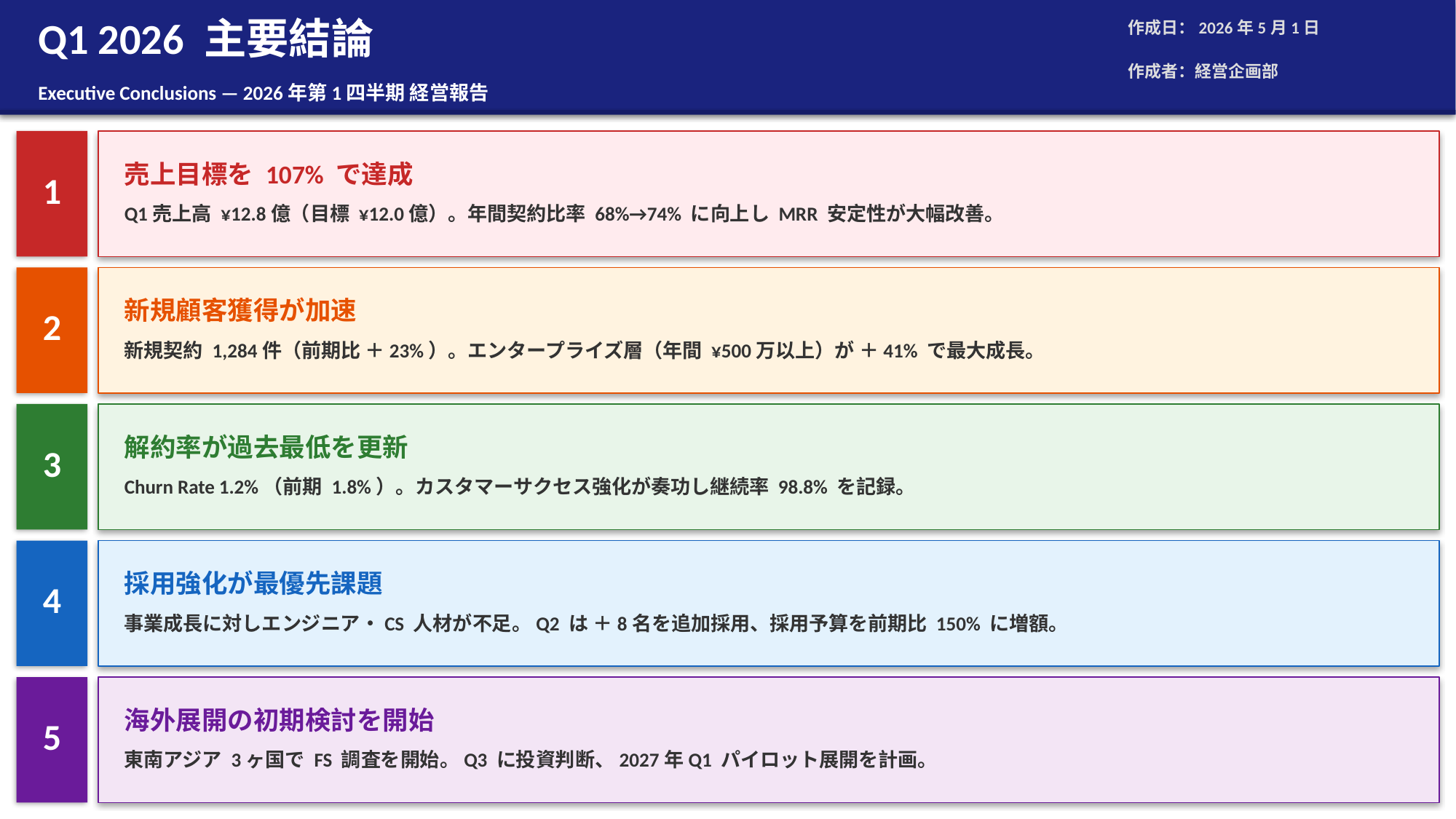

Q1 2026 主要結論
作成日：2026年5月1日
作成者：経営企画部
Executive Conclusions — 2026年第1四半期 経営報告

売上目標を 107% で達成
1
Q1売上高 ¥12.8億（目標 ¥12.0億）。年間契約比率 68%→74% に向上し MRR 安定性が大幅改善。

新規顧客獲得が加速
2
新規契約 1,284件（前期比 ＋23%）。エンタープライズ層（年間 ¥500万以上）が ＋41% で最大成長。

解約率が過去最低を更新
3
Churn Rate 1.2%（前期 1.8%）。カスタマーサクセス強化が奏功し継続率 98.8% を記録。

採用強化が最優先課題
4
事業成長に対しエンジニア・CS 人材が不足。Q2 は ＋8名を追加採用、採用予算を前期比 150% に増額。

海外展開の初期検討を開始
5
東南アジア 3ヶ国で FS 調査を開始。Q3 に投資判断、2027年Q1 パイロット展開を計画。